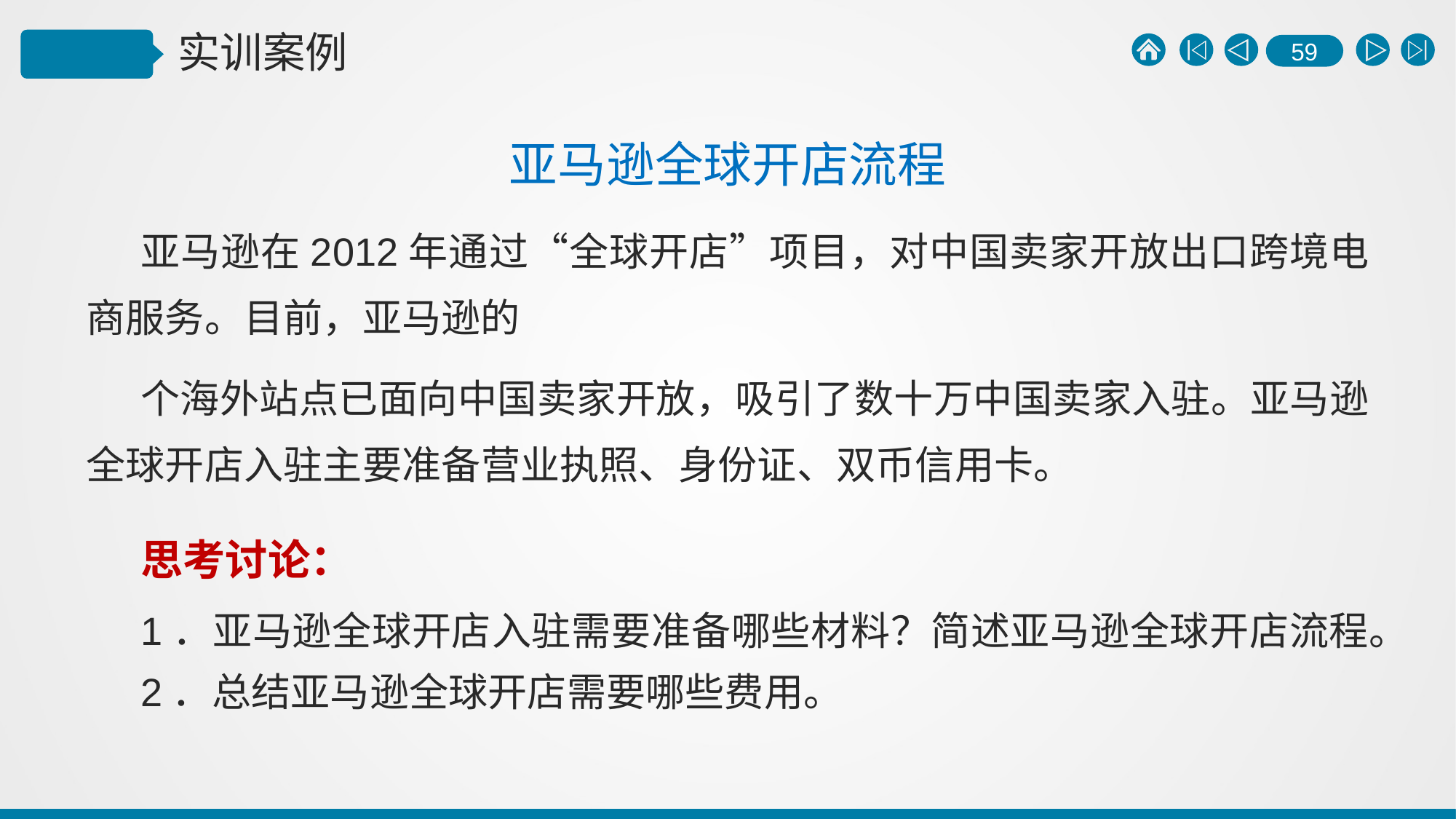

亚马逊全球开店流程
亚马逊在2012年通过“全球开店”项目，对中国卖家开放出口跨境电商服务。目前，亚马逊的
个海外站点已面向中国卖家开放，吸引了数十万中国卖家入驻。亚马逊全球开店入驻主要准备营业执照、身份证、双币信用卡。
思考讨论：
1．亚马逊全球开店入驻需要准备哪些材料？简述亚马逊全球开店流程。
2．总结亚马逊全球开店需要哪些费用。